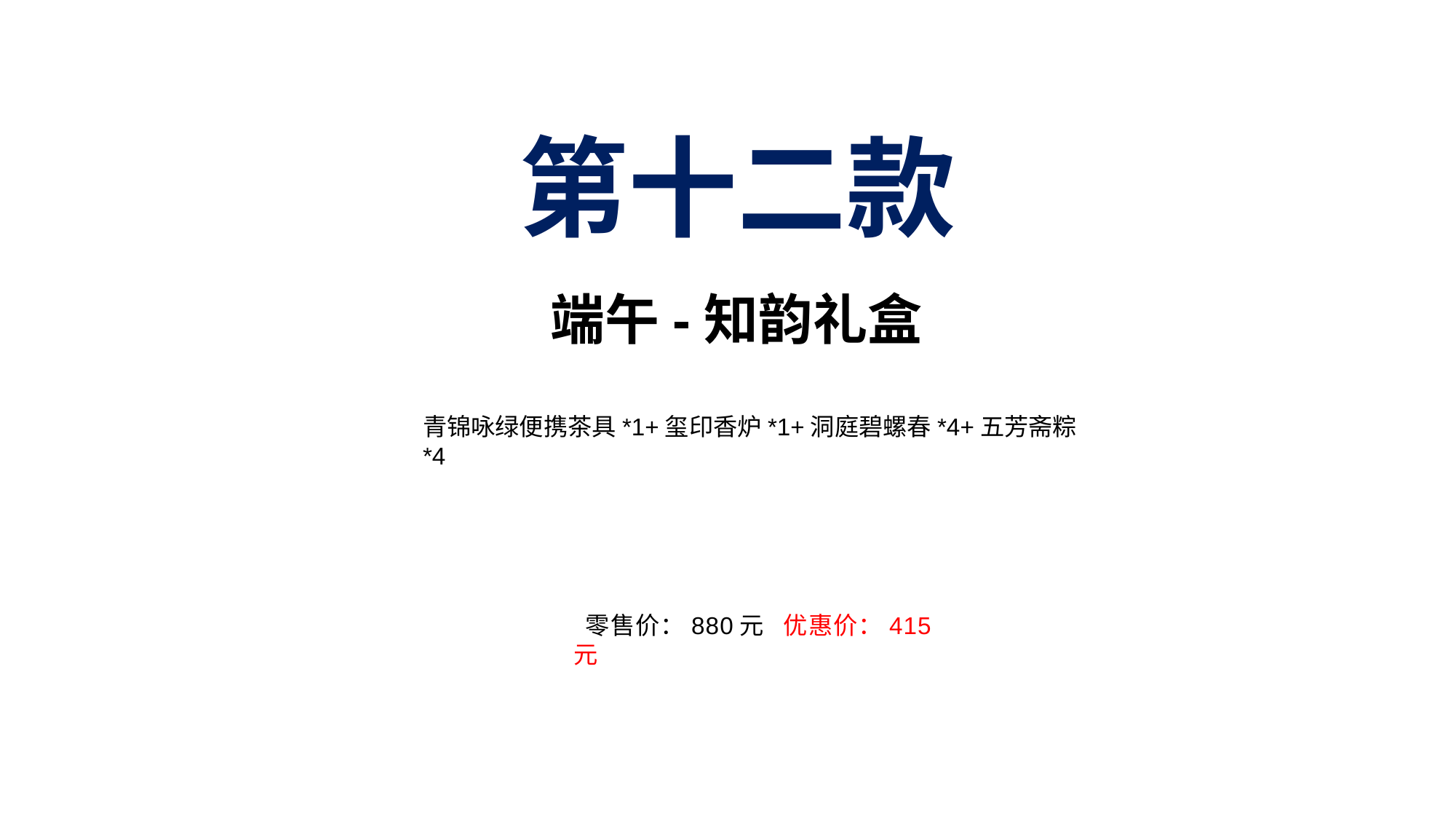

第十二款
端午-知韵礼盒
青锦咏绿便携茶具*1+玺印香炉*1+洞庭碧螺春*4+五芳斋粽*4
 零售价：880元   优惠价：415元